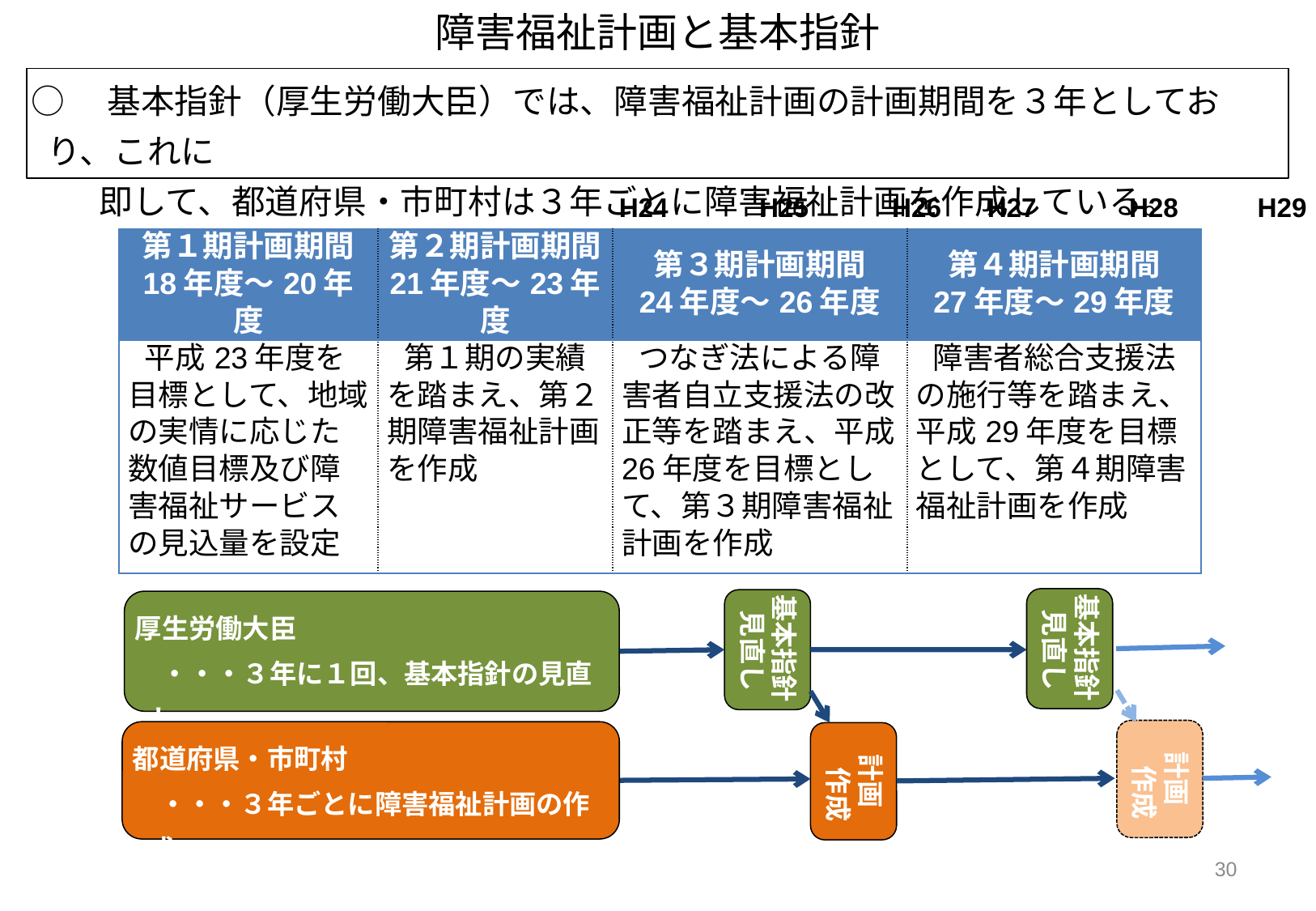

障害福祉計画と基本指針
○　基本指針（厚生労働大臣）では、障害福祉計画の計画期間を３年としており、これに
　　即して、都道府県・市町村は３年ごとに障害福祉計画を作成している。
H24　 　   H25     　 H26　 H27 　　   H28  　    H29
| 第１期計画期間 18年度～20年度 | 第２期計画期間 21年度～23年度 | 第３期計画期間 24年度～26年度 | 第４期計画期間 27年度～29年度 |
| --- | --- | --- | --- |
| 平成23年度を目標として、地域の実情に応じた数値目標及び障害福祉サービスの見込量を設定 | 第１期の実績を踏まえ、第２期障害福祉計画を作成 | つなぎ法による障害者自立支援法の改正等を踏まえ、平成26年度を目標として、第３期障害福祉計画を作成 | 障害者総合支援法の施行等を踏まえ、平成29年度を目標として、第４期障害福祉計画を作成 |
基本指針見直し
基本指針見直し
厚生労働大臣
　・・・３年に１回、基本指針の見直し
計画
　作成
都道府県・市町村
　・・・３年ごとに障害福祉計画の作成
計画
　作成
30